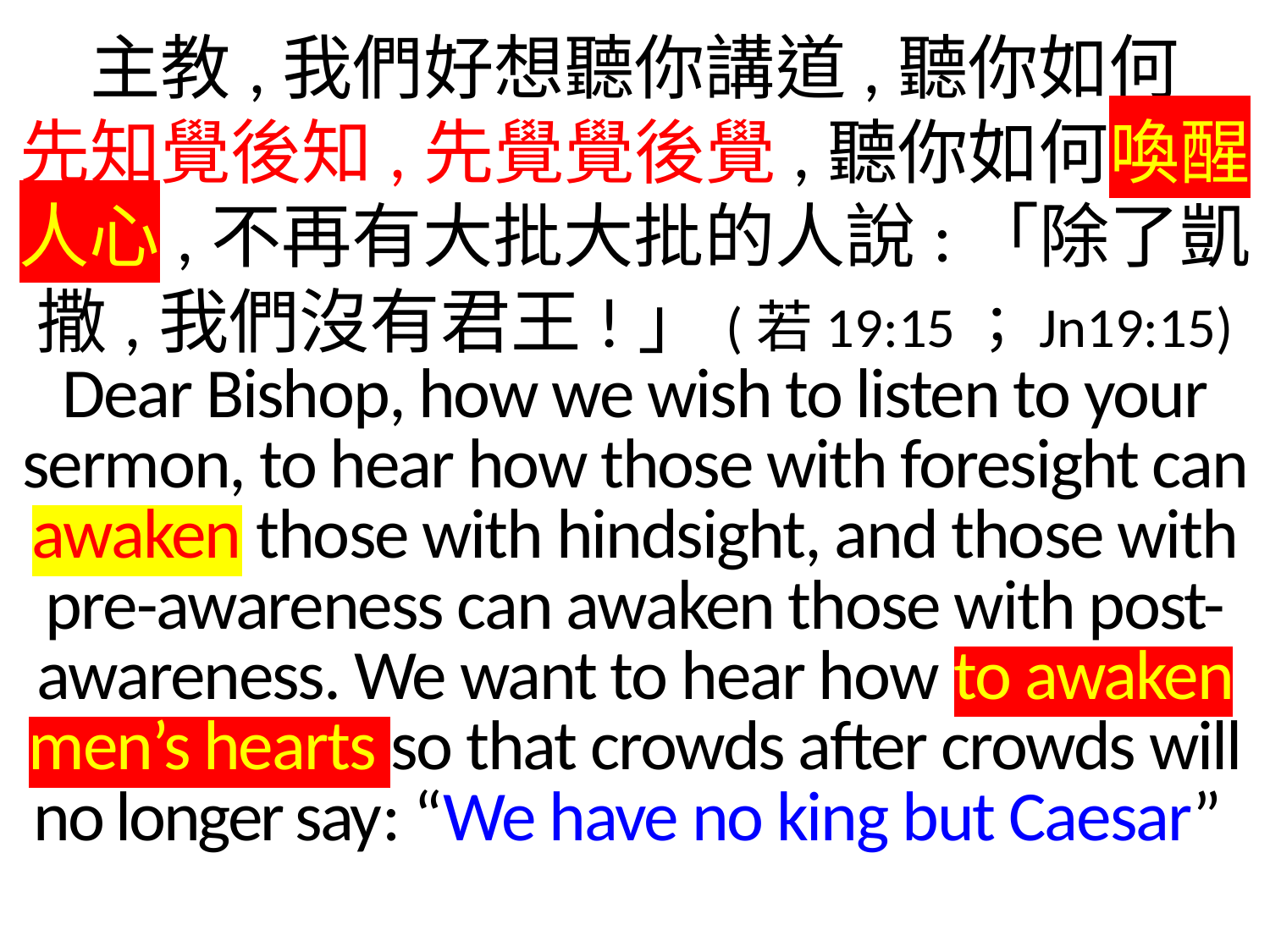

主教,我們好想聽你講道,聽你如何
先知覺後知,先覺覺後覺,聽你如何喚醒人心,不再有大批大批的人說:「除了凱撒,我們沒有君王!」(若19:15；Jn19:15)
Dear Bishop, how we wish to listen to your sermon, to hear how those with foresight can awaken those with hindsight, and those with pre-awareness can awaken those with post-awareness. We want to hear how to awaken men’s hearts so that crowds after crowds will no longer say: “We have no king but Caesar”